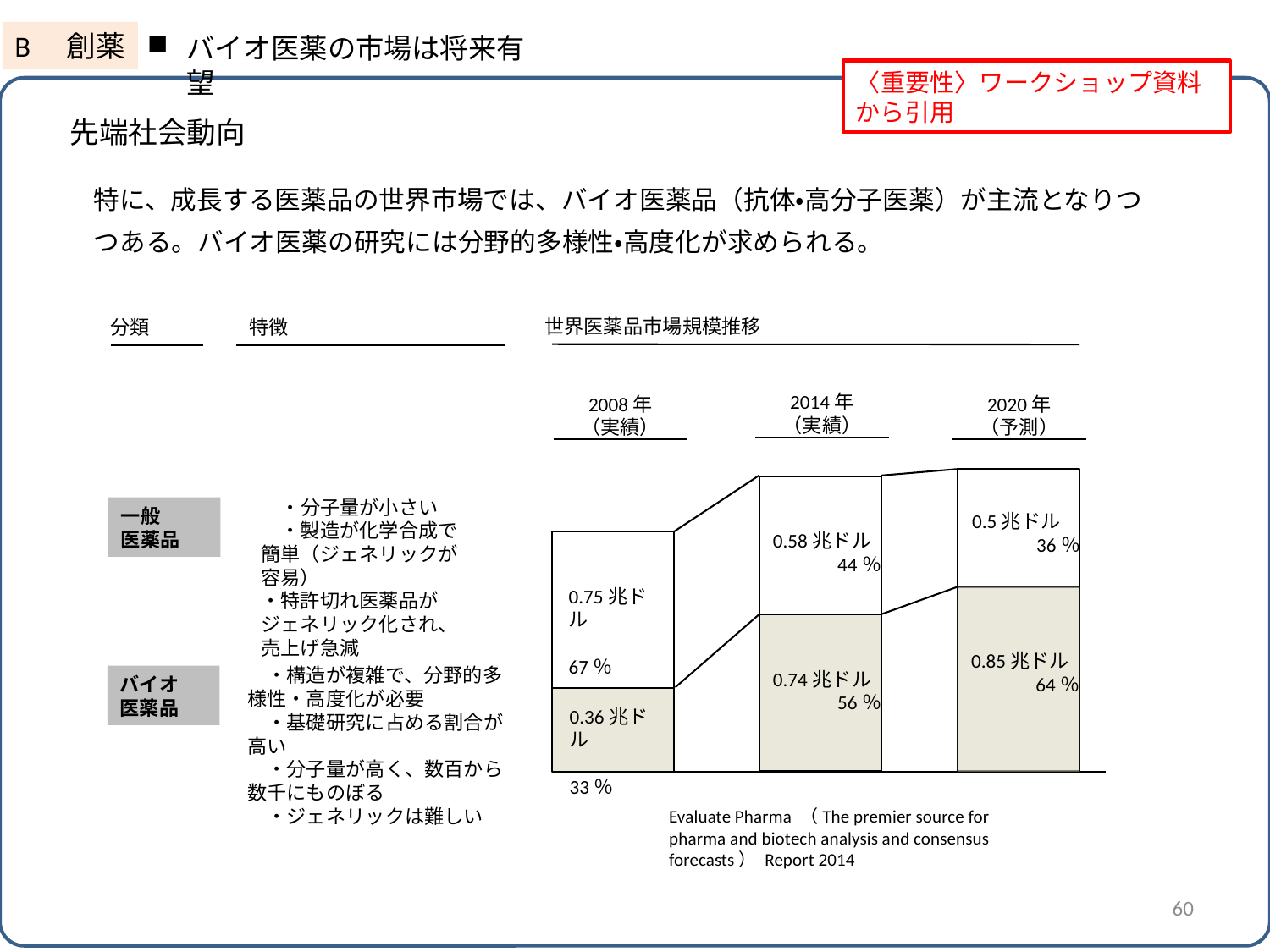

B　創薬
バイオ医薬の市場は将来有望
〈重要性〉ワークショップ資料から引用

先端社会動向
特に、成長する医薬品の世界市場では、バイオ医薬品（抗体・高分子医薬）が主流となりつつある。バイオ医薬の研究には分野的多様性・高度化が求められる。
世界医薬品市場規模推移
分類
特徴
2014年
（実績）
2008年
（実績）
2020年
（予測）

　・分子量が小さい
　・製造が化学合成で簡単（ジェネリックが容易）
・特許切れ医薬品がジェネリック化され、売上げ急減
一般
医薬品
0.5兆ドル
36％
0.58兆ドル
44％

0.75兆ドル
　　　　67％

0.85兆ドル
64％
　・構造が複雑で、分野的多様性・高度化が必要
　・基礎研究に占める割合が高い
　・分子量が高く、数百から数千にものぼる
　・ジェネリックは難しい
0.74兆ドル
56％
バイオ
医薬品

0.36兆ドル
　　　　33％
Evaluate Pharma （The premier source for pharma and biotech analysis and consensus forecasts） Report 2014
60